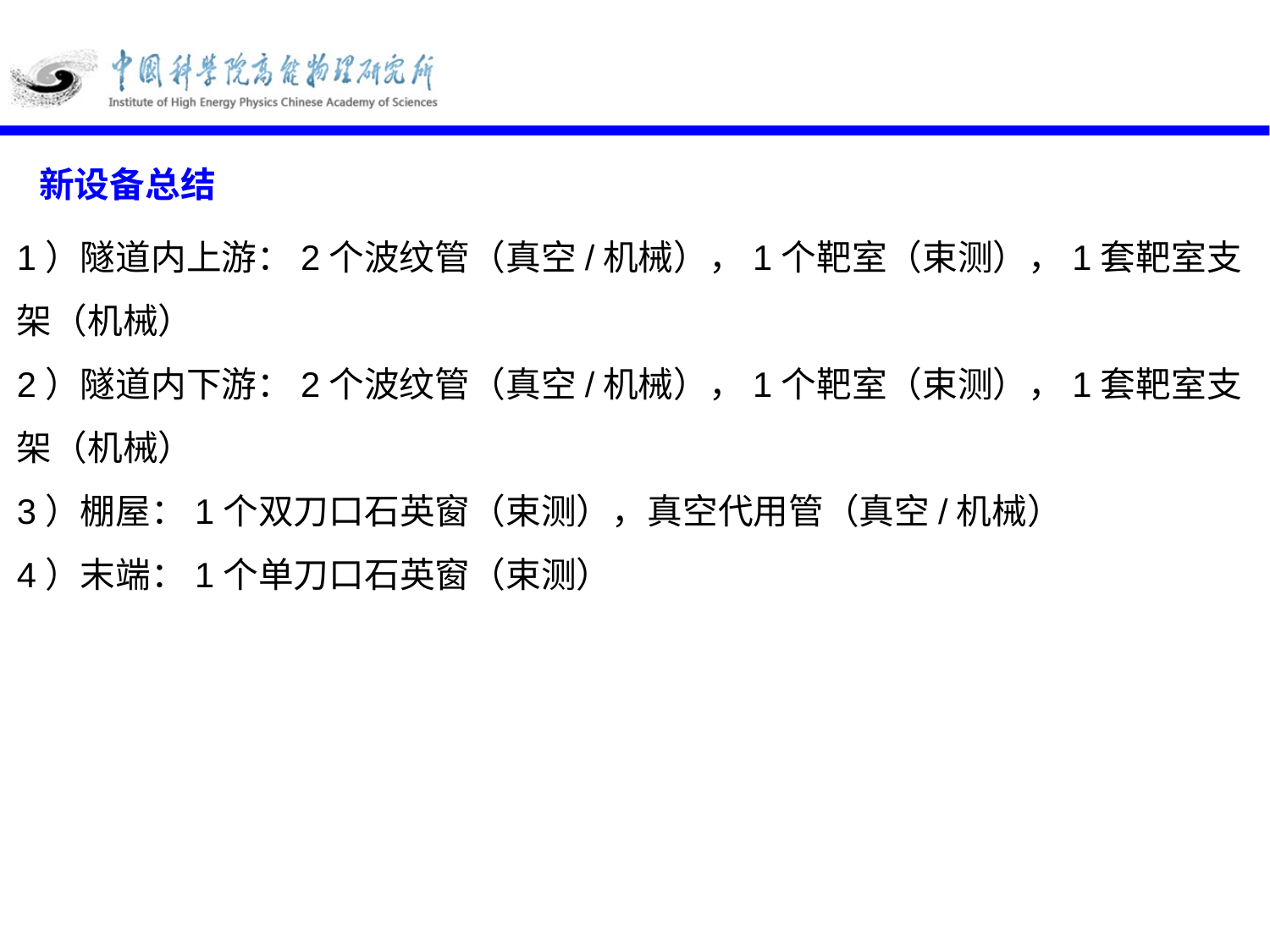

新设备总结
1）隧道内上游：2个波纹管（真空/机械），1个靶室（束测），1套靶室支架（机械）
2）隧道内下游：2个波纹管（真空/机械），1个靶室（束测），1套靶室支架（机械）
3）棚屋：1个双刀口石英窗（束测），真空代用管（真空/机械）
4）末端：1个单刀口石英窗（束测）